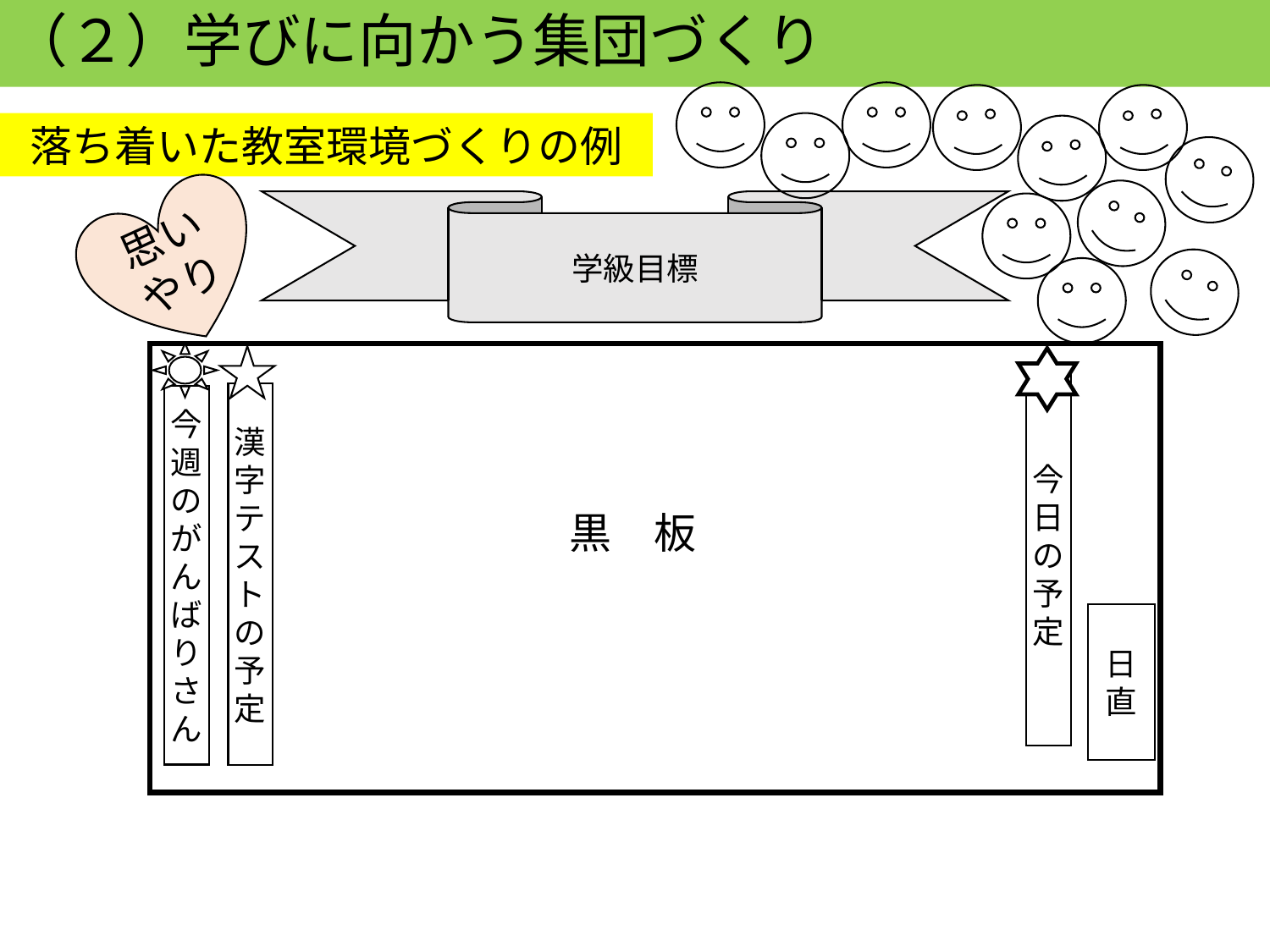

（２）学びに向かう集団づくり

落ち着いた教室環境づくりの例

思いやり
学級目標

今日の予定
漢字テストの予定
今週のがんばりさん
黒　板
日
直